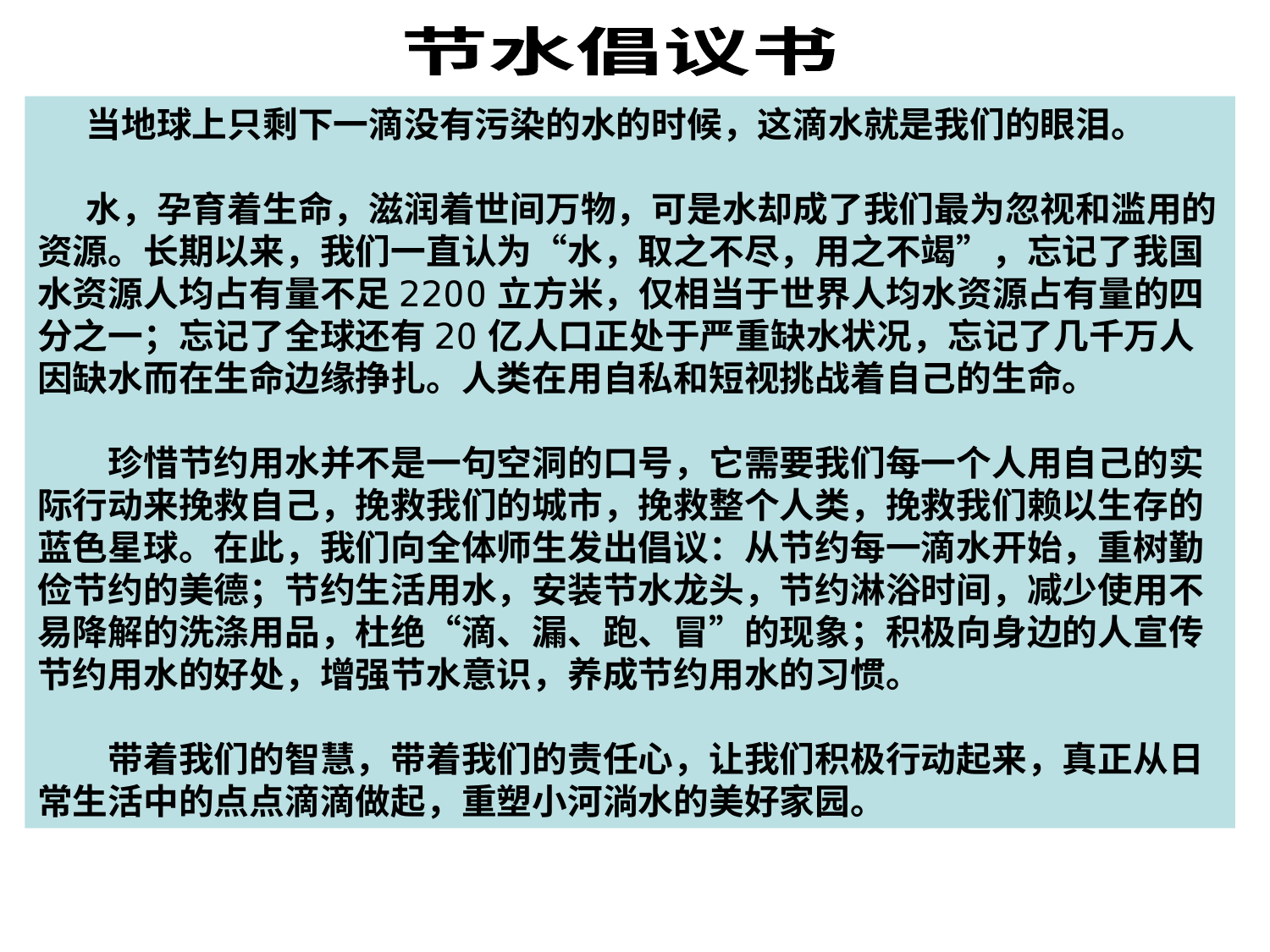

节水倡议书
     当地球上只剩下一滴没有污染的水的时候，这滴水就是我们的眼泪。

     水，孕育着生命，滋润着世间万物，可是水却成了我们最为忽视和滥用的资源。长期以来，我们一直认为“水，取之不尽，用之不竭”，忘记了我国水资源人均占有量不足2200立方米，仅相当于世界人均水资源占有量的四分之一；忘记了全球还有20亿人口正处于严重缺水状况，忘记了几千万人因缺水而在生命边缘挣扎。人类在用自私和短视挑战着自己的生命。

　　珍惜节约用水并不是一句空洞的口号，它需要我们每一个人用自己的实际行动来挽救自己，挽救我们的城市，挽救整个人类，挽救我们赖以生存的蓝色星球。在此，我们向全体师生发出倡议：从节约每一滴水开始，重树勤俭节约的美德；节约生活用水，安装节水龙头，节约淋浴时间，减少使用不易降解的洗涤用品，杜绝“滴、漏、跑、冒”的现象；积极向身边的人宣传节约用水的好处，增强节水意识，养成节约用水的习惯。

　　带着我们的智慧，带着我们的责任心，让我们积极行动起来，真正从日常生活中的点点滴滴做起，重塑小河淌水的美好家园。